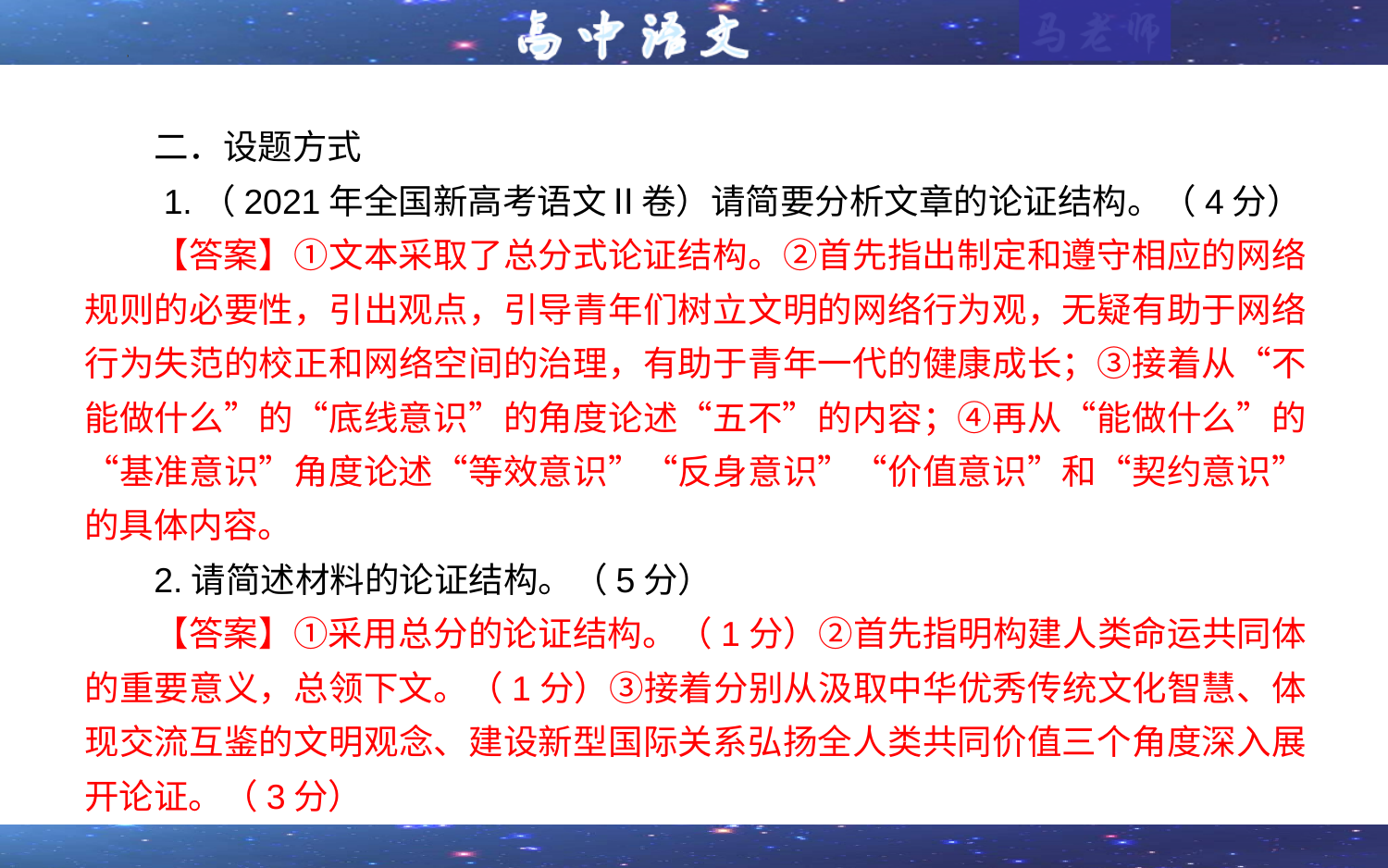

二．设题方式
 1.（2021年全国新高考语文Ⅱ卷）请简要分析文章的论证结构。（4分）
【答案】①文本采取了总分式论证结构。②首先指出制定和遵守相应的网络规则的必要性，引出观点，引导青年们树立文明的网络行为观，无疑有助于网络行为失范的校正和网络空间的治理，有助于青年一代的健康成长；③接着从“不能做什么”的“底线意识”的角度论述“五不”的内容；④再从“能做什么”的“基准意识”角度论述“等效意识”“反身意识”“价值意识”和“契约意识”的具体内容。
2.请简述材料的论证结构。（5分）
【答案】①采用总分的论证结构。（1分）②首先指明构建人类命运共同体的重要意义，总领下文。（1分）③接着分别从汲取中华优秀传统文化智慧、体现交流互鉴的文明观念、建设新型国际关系弘扬全人类共同价值三个角度深入展开论证。（3分）